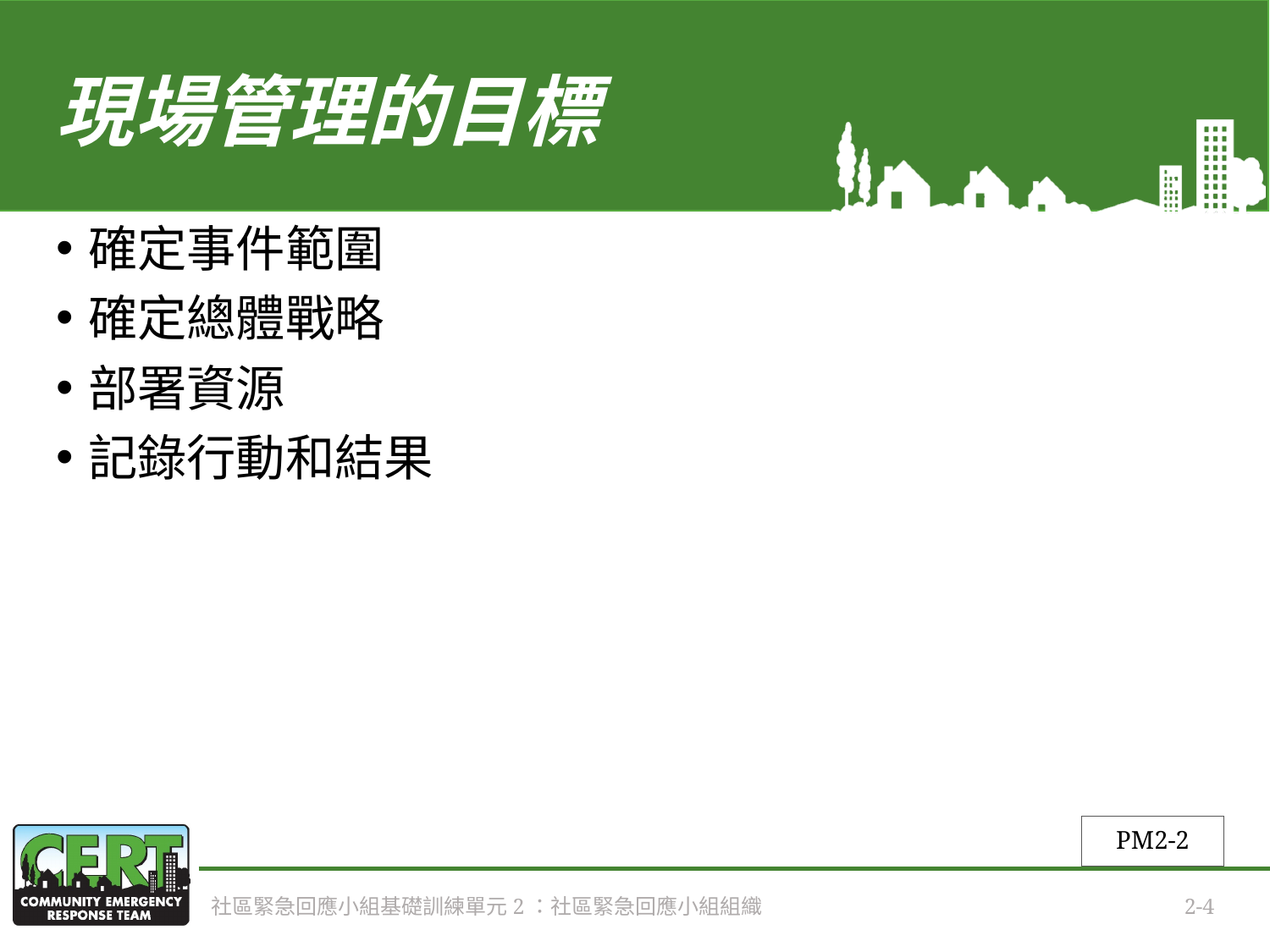

# 現場管理的目標
確定事件範圍
確定總體戰略
部署資源
記錄行動和結果
PM2-2
社區緊急回應小組基礎訓練單元2：社區緊急回應小組組織
2-4